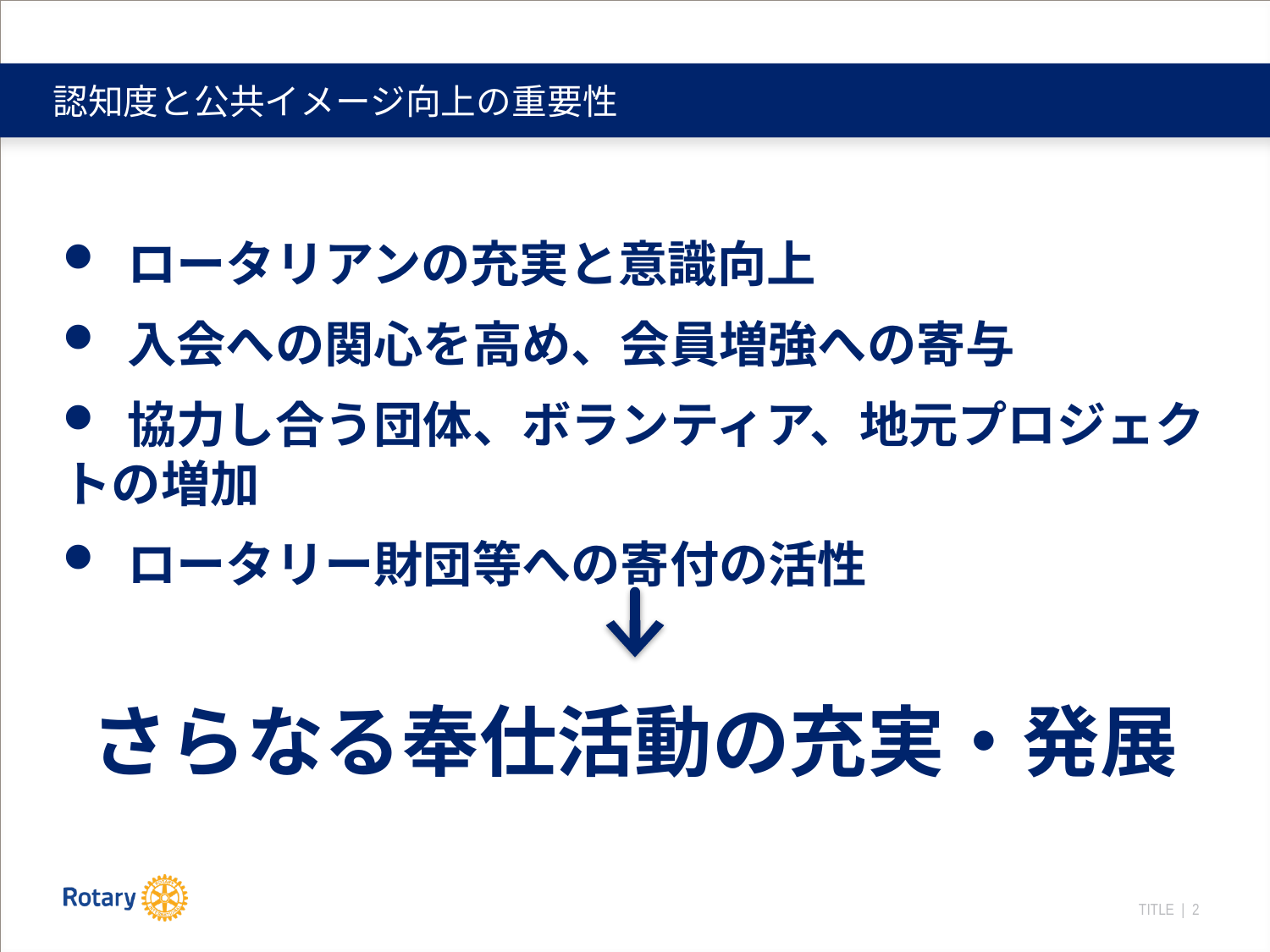

# 認知度と公共イメージ向上の重要性
 ロータリアンの充実と意識向上
 入会への関心を高め、会員増強への寄与
 協力し合う団体、ボランティア、地元プロジェクトの増加
 ロータリー財団等への寄付の活性
さらなる奉仕活動の充実・発展